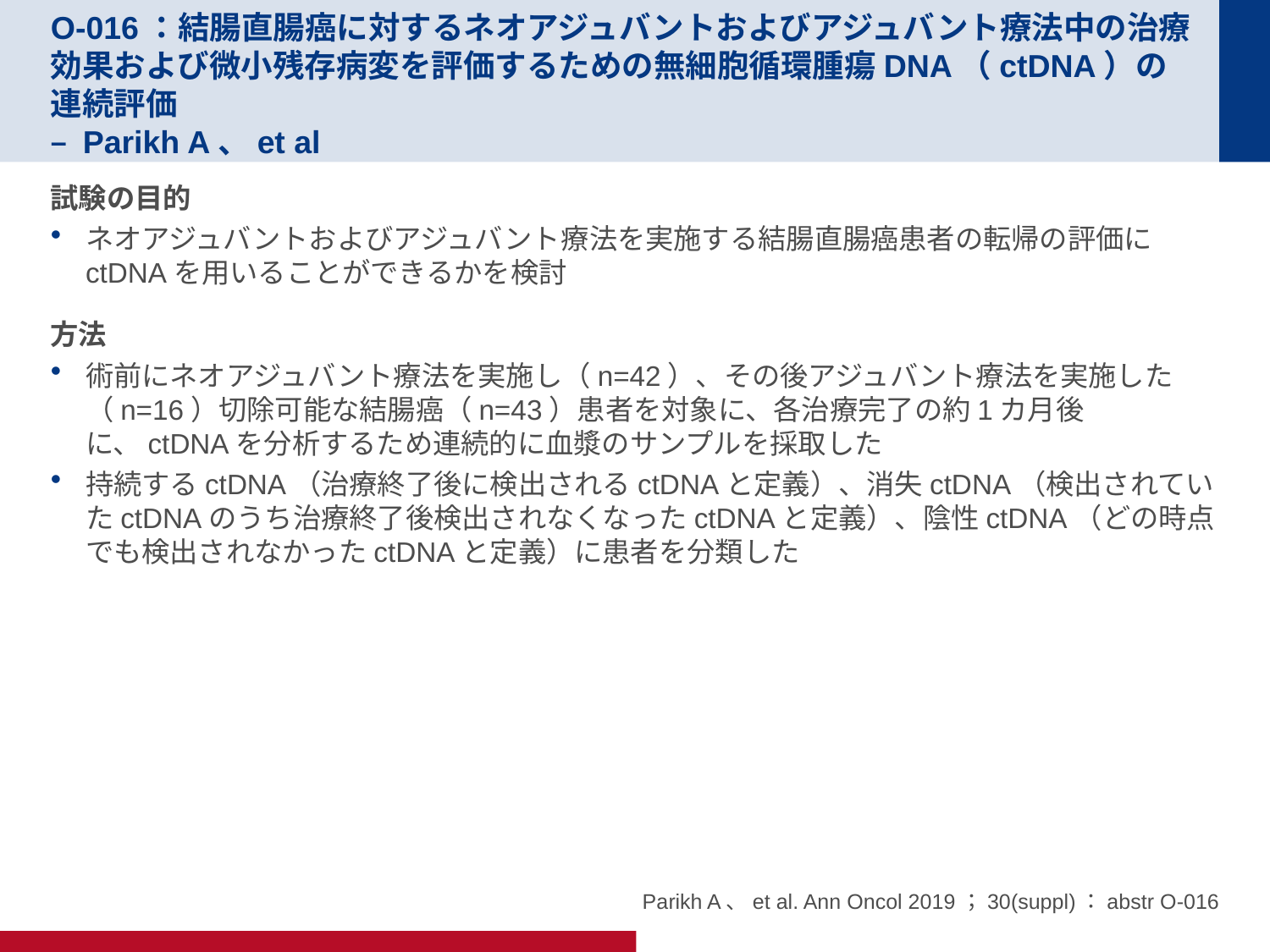

# O-016：結腸直腸癌に対するネオアジュバントおよびアジュバント療法中の治療効果および微小残存病変を評価するための無細胞循環腫瘍DNA（ctDNA）の連続評価 – Parikh A、et al
試験の目的
ネオアジュバントおよびアジュバント療法を実施する結腸直腸癌患者の転帰の評価にctDNAを用いることができるかを検討
方法
術前にネオアジュバント療法を実施し（n=42）、その後アジュバント療法を実施した（n=16）切除可能な結腸癌（n=43）患者を対象に、各治療完了の約1カ月後に、ctDNAを分析するため連続的に血漿のサンプルを採取した
持続するctDNA（治療終了後に検出されるctDNAと定義）、消失ctDNA（検出されていたctDNAのうち治療終了後検出されなくなったctDNAと定義）、陰性ctDNA（どの時点でも検出されなかったctDNAと定義）に患者を分類した
Parikh A、et al. Ann Oncol 2019；30(suppl)：abstr O-016